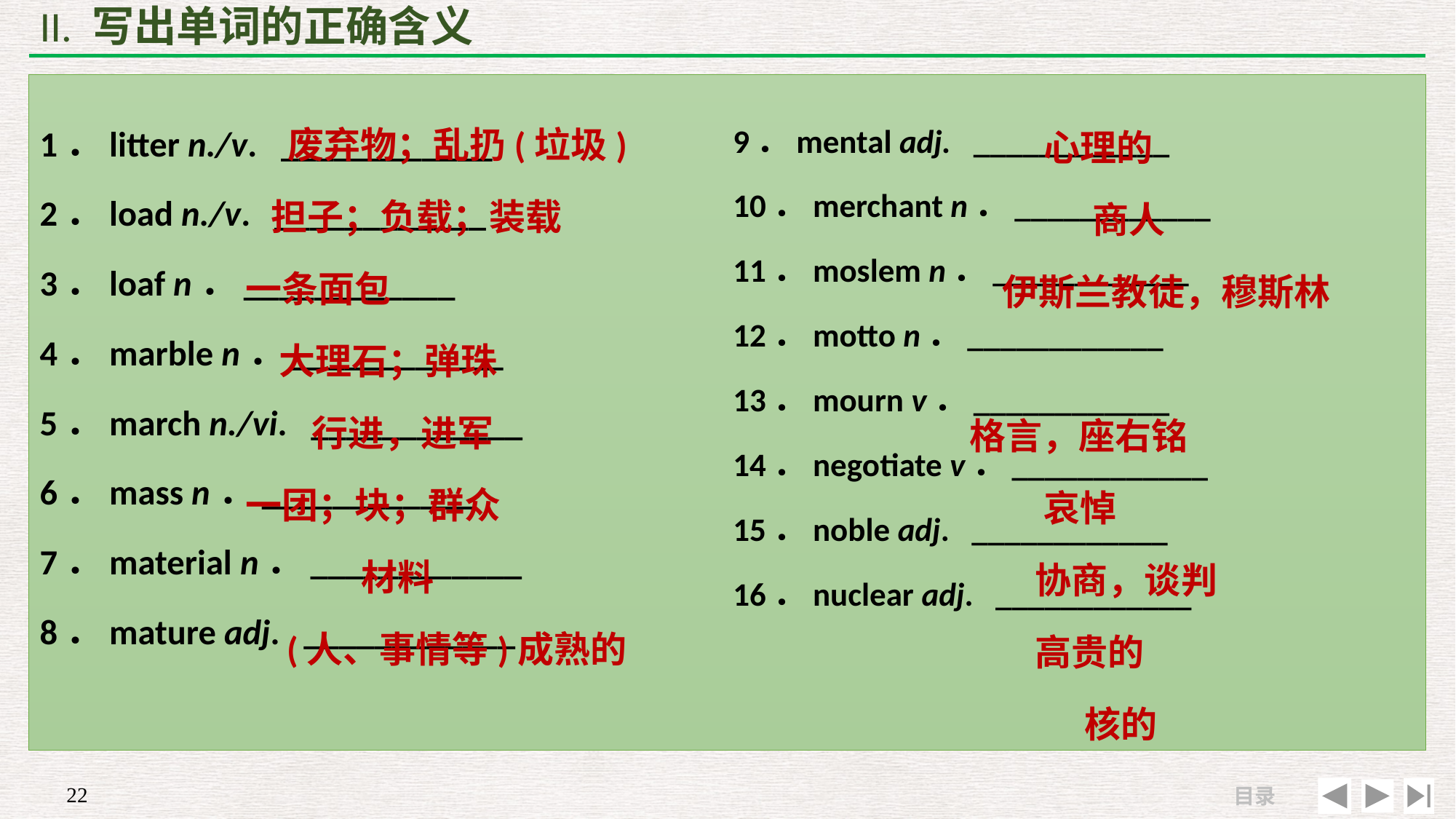

# II. 写出单词的正确含义

    废弃物；乱扔(垃圾)
  担子；负载；装载
一条面包
   大理石；弹珠
       行进，进军
一团；块；群众
             材料
     (人、事情等)成熟的
        心理的
              商人
   伊斯兰教徒，穆斯林
格言，座右铭
        哀悼
       协商，谈判
       高贵的
             核的
1．litter n./v.   ____________
2．load n./v.   ____________
3．loaf n．____________
4．marble n．____________
5．march n./vi.   ____________
6．mass n．____________
7．material n．____________
8．mature adj.   ____________
9．mental adj.   ____________
10．merchant n．____________
11．moslem n．____________
12．motto n．____________
13．mourn v．____________
14．negotiate v．____________
15．noble adj.   ____________
16．nuclear adj.   ____________